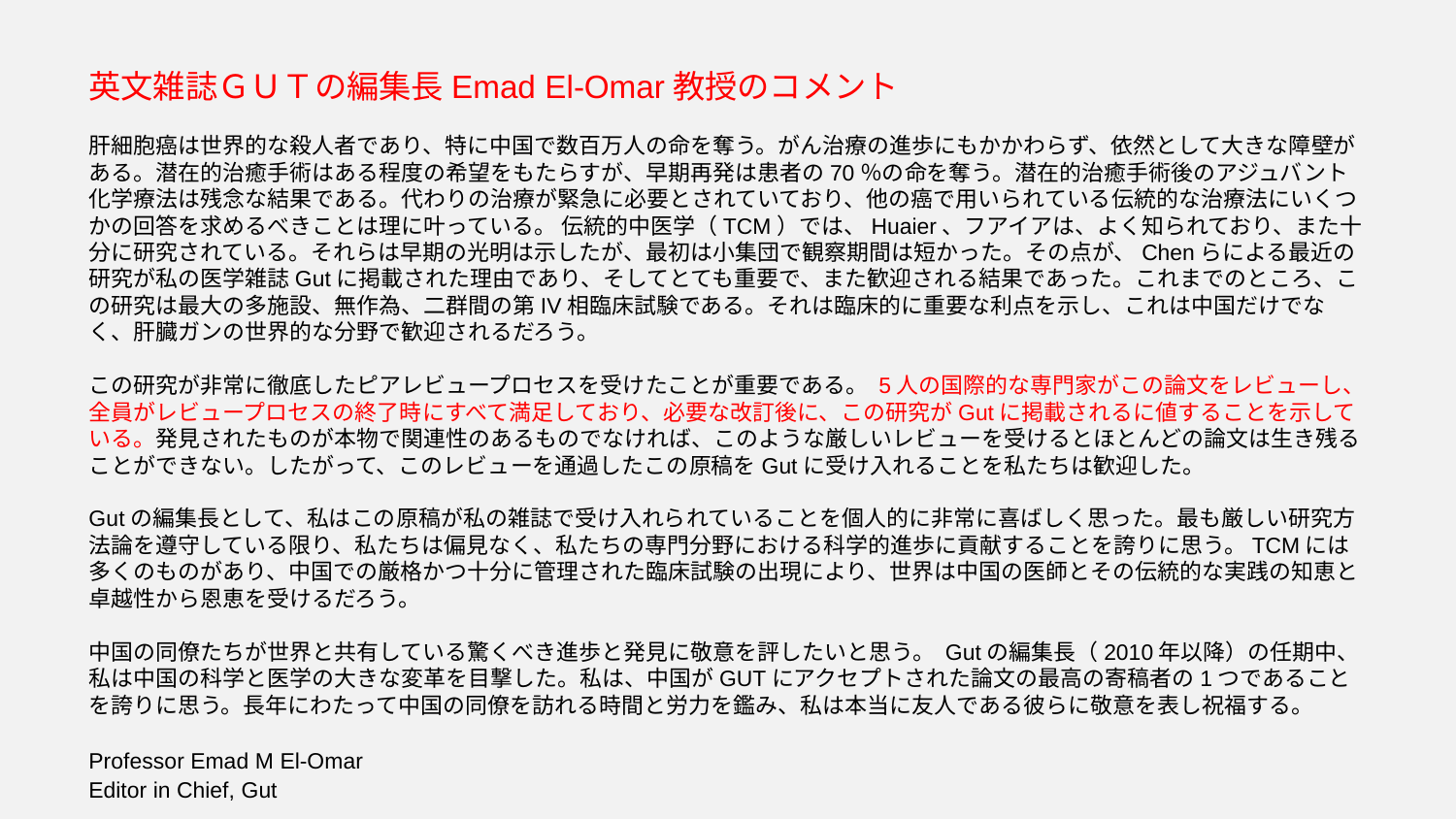

英文雑誌ＧＵＴの編集長Emad El-Omar教授のコメント

肝細胞癌は世界的な殺人者であり、特に中国で数百万人の命を奪う。がん治療の進歩にもかかわらず、依然として大きな障壁がある。潜在的治癒手術はある程度の希望をもたらすが、早期再発は患者の70％の命を奪う。潜在的治癒手術後のアジュバント化学療法は残念な結果である。代わりの治療が緊急に必要とされていており、他の癌で用いられている伝統的な治療法にいくつかの回答を求めるべきことは理に叶っている。 伝統的中医学（TCM）では、Huaier、フアイアは、よく知られており、また十分に研究されている。それらは早期の光明は示したが、最初は小集団で観察期間は短かった。その点が、Chenらによる最近の研究が私の医学雑誌Gutに掲載された理由であり、そしてとても重要で、また歓迎される結果であった。これまでのところ、この研究は最大の多施設、無作為、二群間の第IV相臨床試験である。それは臨床的に重要な利点を示し、これは中国だけでなく、肝臓ガンの世界的な分野で歓迎されるだろう。

この研究が非常に徹底したピアレビュープロセスを受けたことが重要である。 5人の国際的な専門家がこの論文をレビューし、全員がレビュープロセスの終了時にすべて満足しており、必要な改訂後に、この研究がGutに掲載されるに値することを示している。発見されたものが本物で関連性のあるものでなければ、このような厳しいレビューを受けるとほとんどの論文は生き残ることができない。したがって、このレビューを通過したこの原稿をGutに受け入れることを私たちは歓迎した。

Gutの編集長として、私はこの原稿が私の雑誌で受け入れられていることを個人的に非常に喜ばしく思った。最も厳しい研究方法論を遵守している限り、私たちは偏見なく、私たちの専門分野における科学的進歩に貢献することを誇りに思う。TCMには多くのものがあり、中国での厳格かつ十分に管理された臨床試験の出現により、世界は中国の医師とその伝統的な実践の知恵と卓越性から恩恵を受けるだろう。

中国の同僚たちが世界と共有している驚くべき進歩と発見に敬意を評したいと思う。 Gutの編集長（2010年以降）の任期中、私は中国の科学と医学の大きな変革を目撃した。私は、中国がGUTにアクセプトされた論文の最高の寄稿者の1つであることを誇りに思う。長年にわたって中国の同僚を訪れる時間と労力を鑑み、私は本当に友人である彼らに敬意を表し祝福する。

Professor Emad M El-Omar
Editor in Chief, Gut